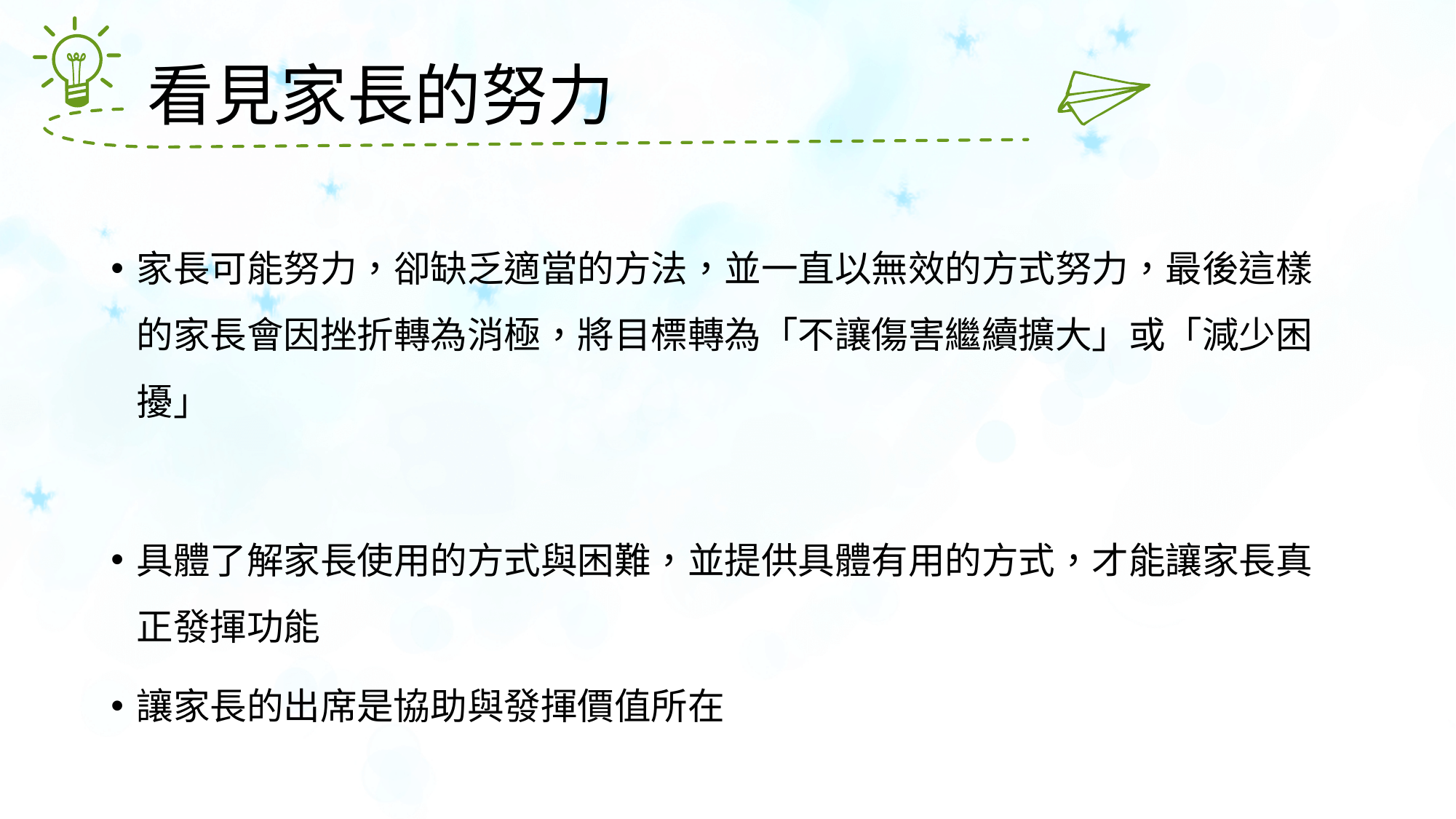

# 看見家長的努力
家長可能努力，卻缺乏適當的方法，並一直以無效的方式努力，最後這樣的家長會因挫折轉為消極，將目標轉為「不讓傷害繼續擴大」或「減少困擾」

具體了解家長使用的方式與困難，並提供具體有用的方式，才能讓家長真正發揮功能
讓家長的出席是協助與發揮價值所在